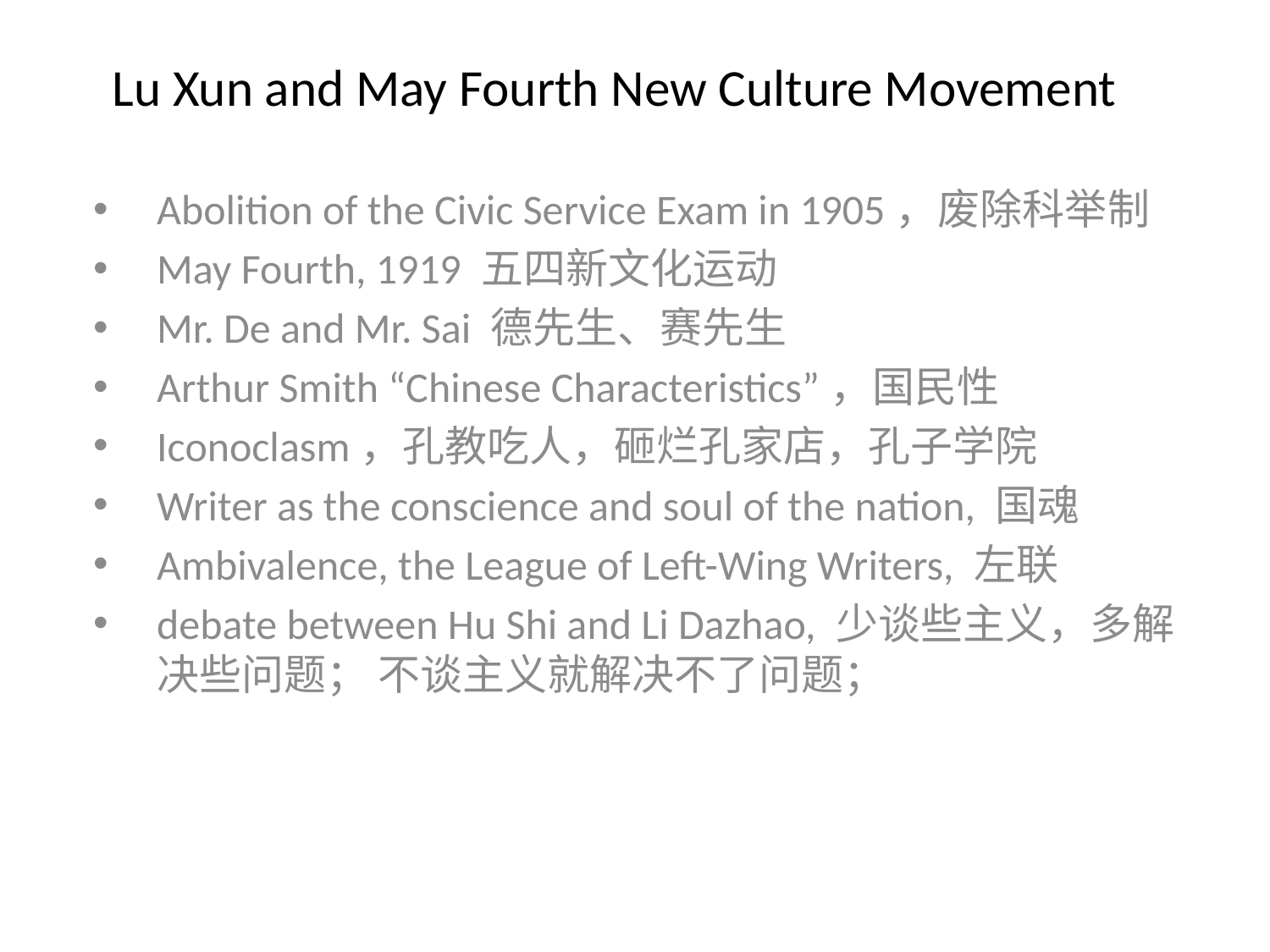

# Lu Xun and May Fourth New Culture Movement
Abolition of the Civic Service Exam in 1905，废除科举制
May Fourth, 1919 五四新文化运动
Mr. De and Mr. Sai 德先生、赛先生
Arthur Smith “Chinese Characteristics”，国民性
Iconoclasm，孔教吃人，砸烂孔家店，孔子学院
Writer as the conscience and soul of the nation, 国魂
Ambivalence, the League of Left-Wing Writers, 左联
debate between Hu Shi and Li Dazhao, 少谈些主义，多解决些问题； 不谈主义就解决不了问题；